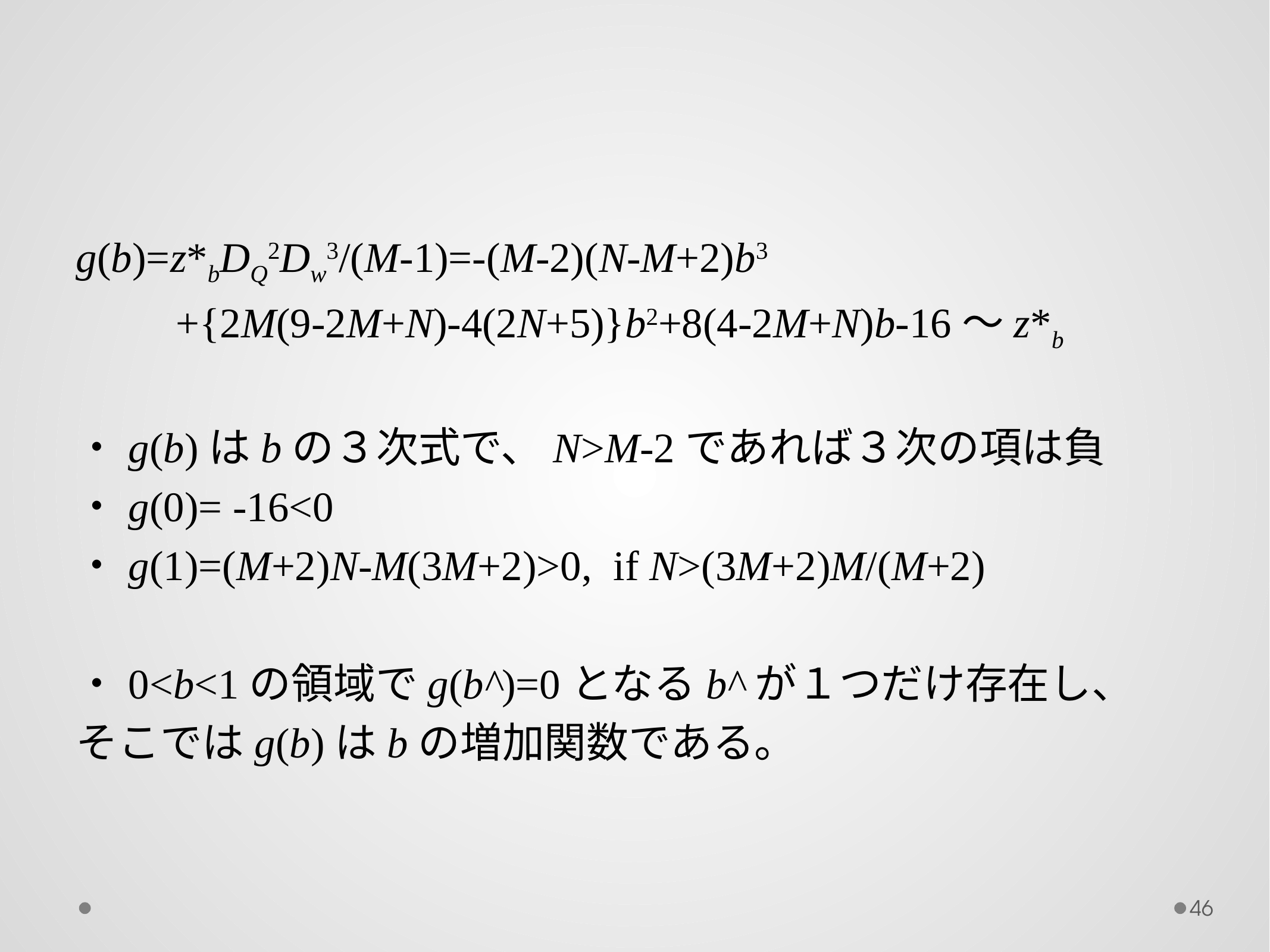

g(b)=z*bDQ2Dw3/(M-1)=-(M-2)(N-M+2)b3
　　　   +{2M(9-2M+N)-4(2N+5)}b2+8(4-2M+N)b-16～z*b

・g(b)はbの３次式で、N>M-2であれば３次の項は負
・g(0)= -16<0
・g(1)=(M+2)N-M(3M+2)>0,  if N>(3M+2)M/(M+2)

・0<b<1の領域でg(b^)=0となるb^が１つだけ存在し、
そこではg(b)はbの増加関数である。

46